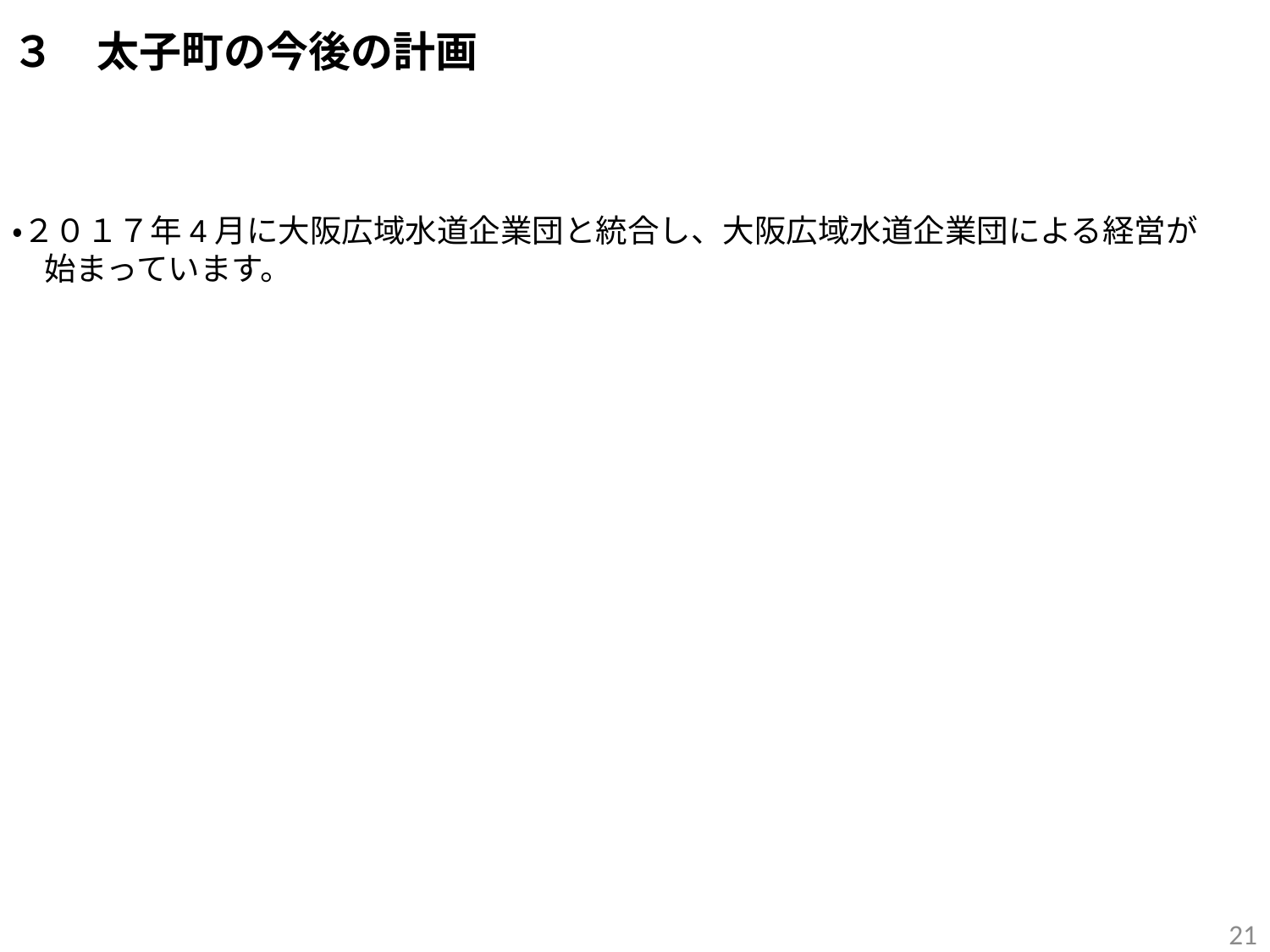

３　太子町の今後の計画

・２０１７年4月に大阪広域水道企業団と統合し、大阪広域水道企業団による経営が
　始まっています。

21